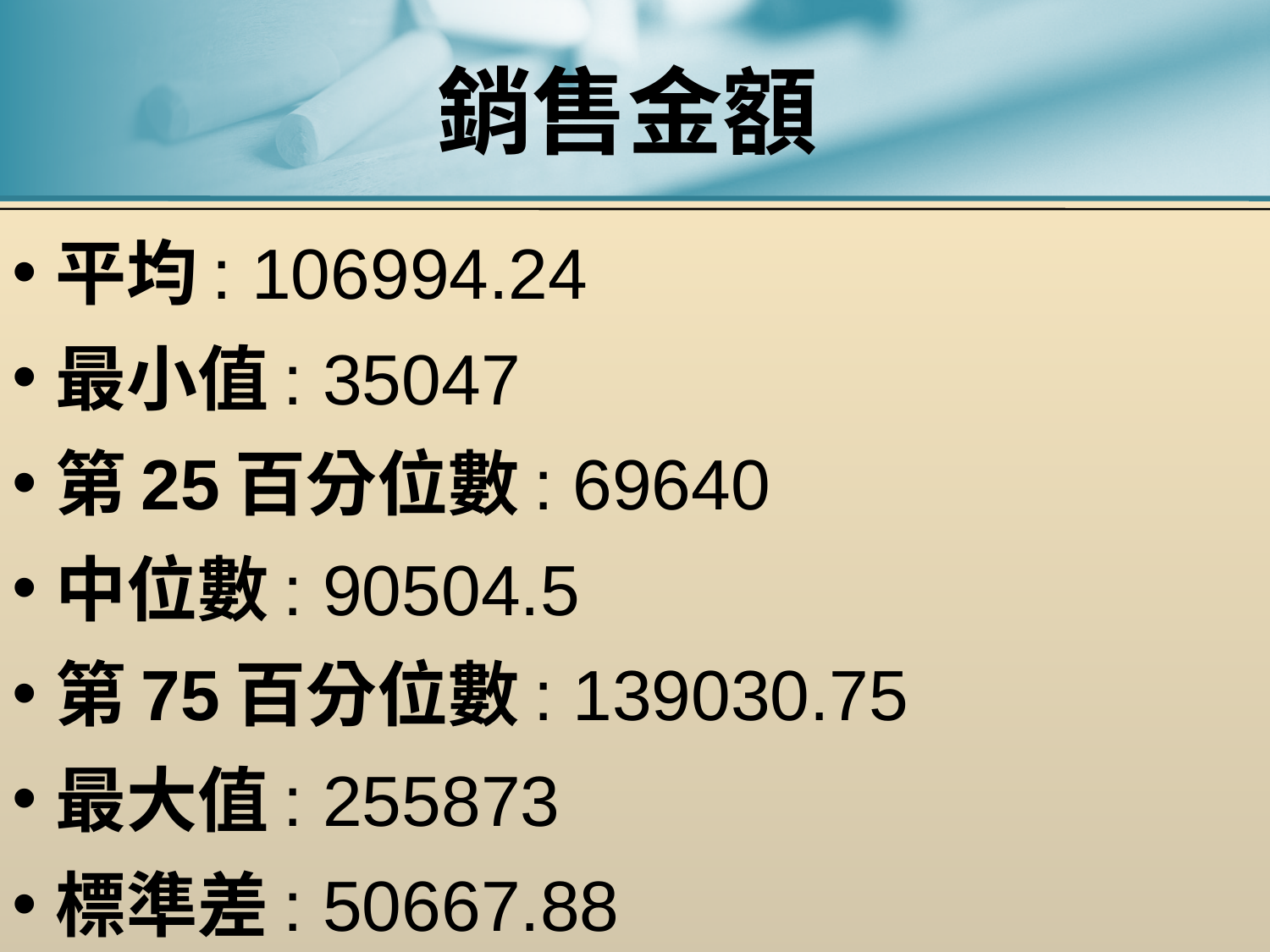

# 銷售金額
平均: 106994.24
最小值: 35047
第25百分位數: 69640
中位數: 90504.5
第75百分位數: 139030.75
最大值: 255873
標準差: 50667.88